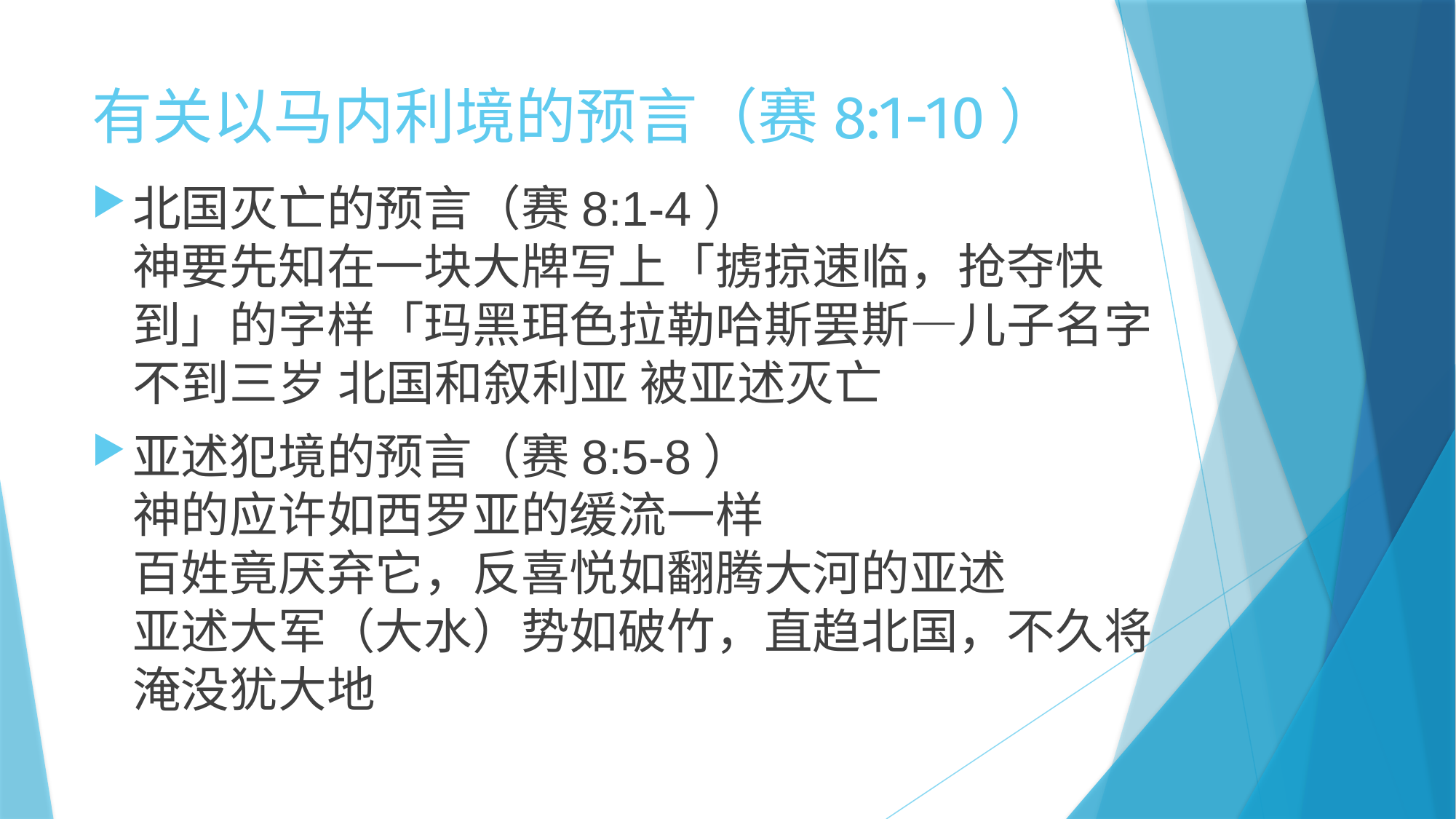

# 有关以马内利境的预言（赛8:1-10）
北国灭亡的预言（赛8:1-4）
神要先知在一块大牌写上「掳掠速临，抢夺快到」的字样「玛黑珥色拉勒哈斯罢斯—儿子名字
不到三岁 北国和叙利亚 被亚述灭亡
亚述犯境的预言（赛8:5-8）
神的应许如西罗亚的缓流一样
百姓竟厌弃它，反喜悦如翻腾大河的亚述
亚述大军（大水）势如破竹，直趋北国，不久将淹没犹大地